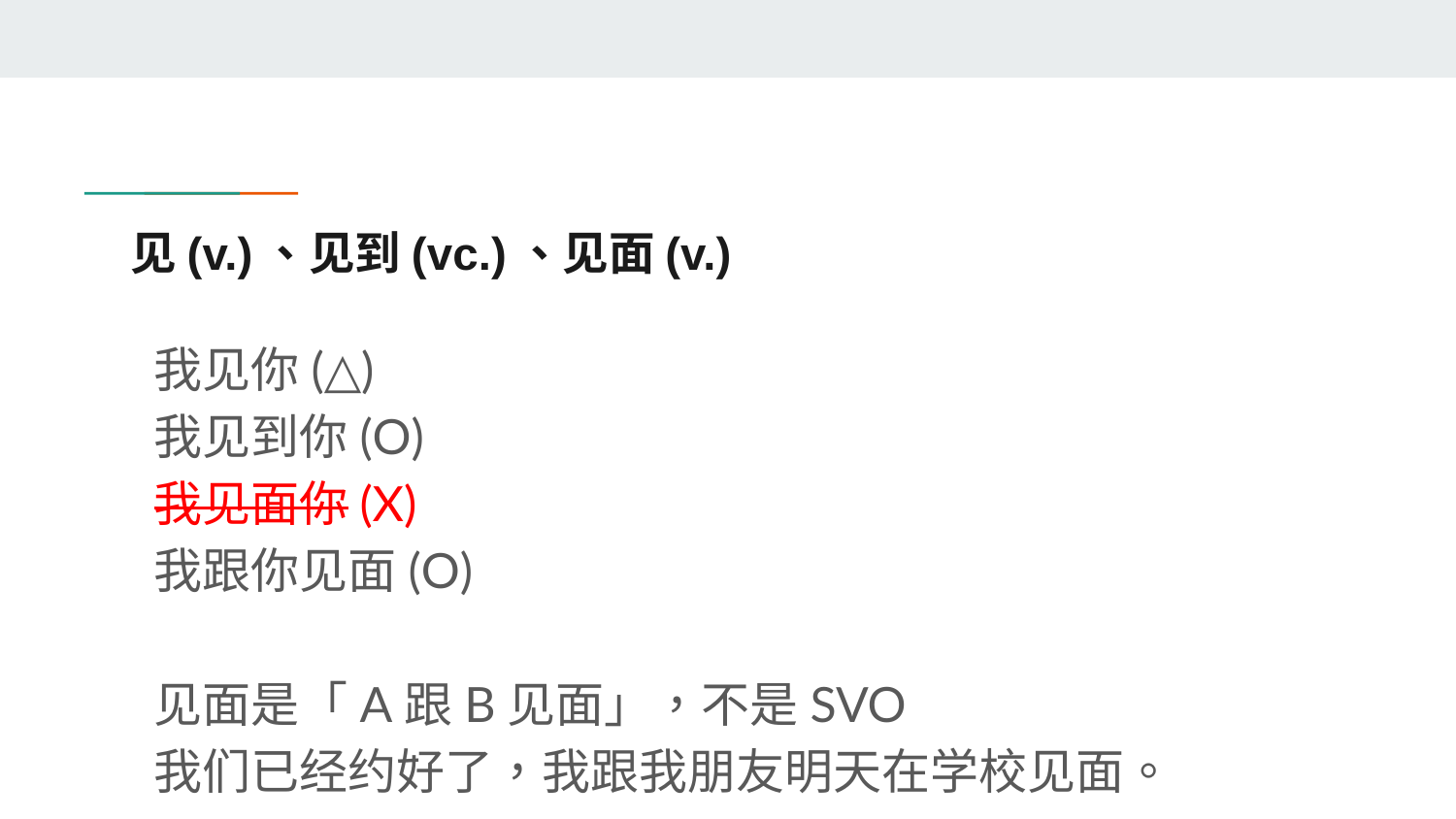

# 见(v.)、见到(vc.)、见面(v.)
我见你(△)
我见到你(O)
我见面你(X)
我跟你见面(O)
见面是「A跟B见面」，不是SVO
我们已经约好了，我跟我朋友明天在学校见面。